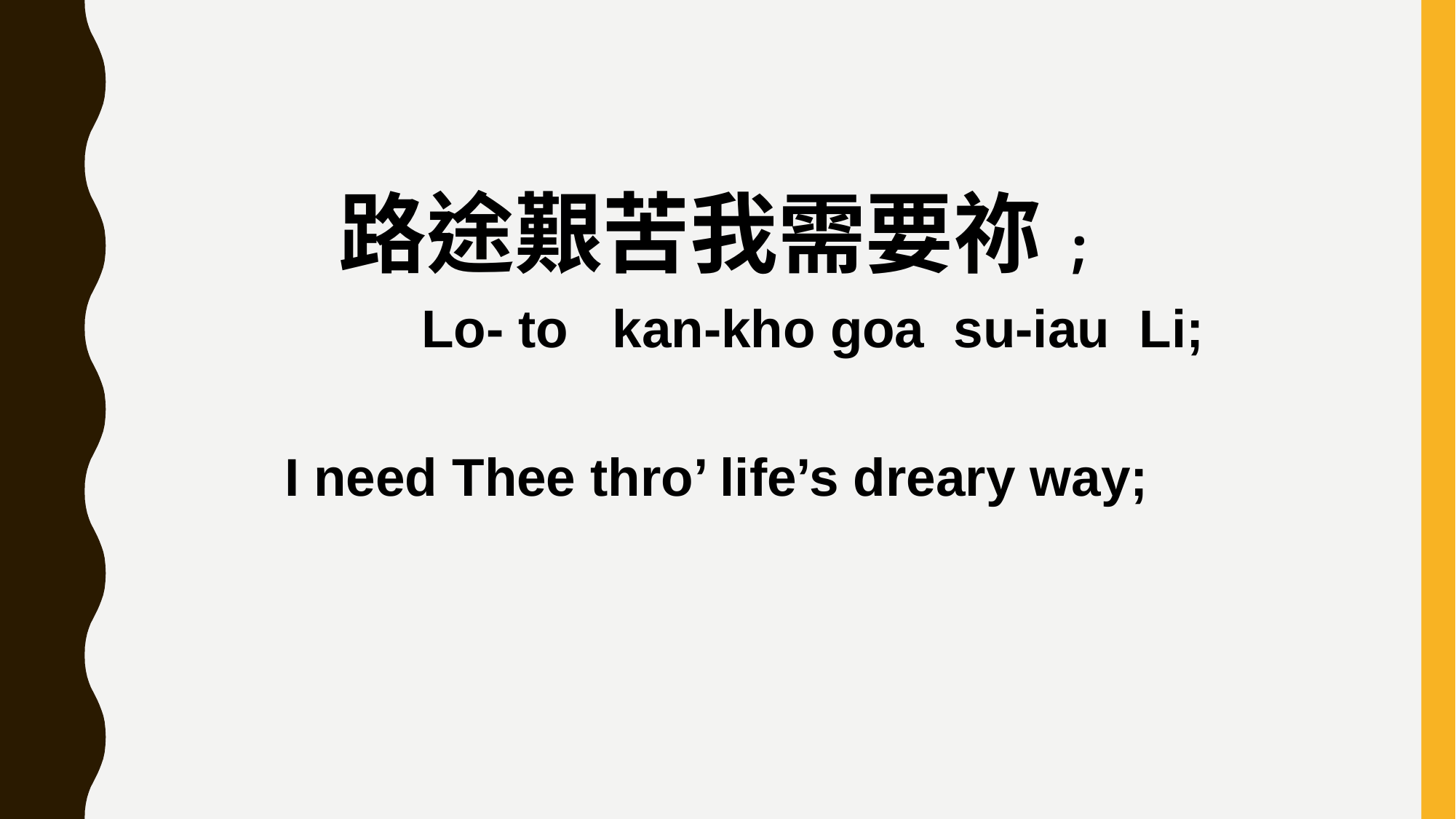

路途艱苦我需要祢;
                 Lo- to   kan-kho goa  su-iau  Li;

I need Thee thro’ life’s dreary way;